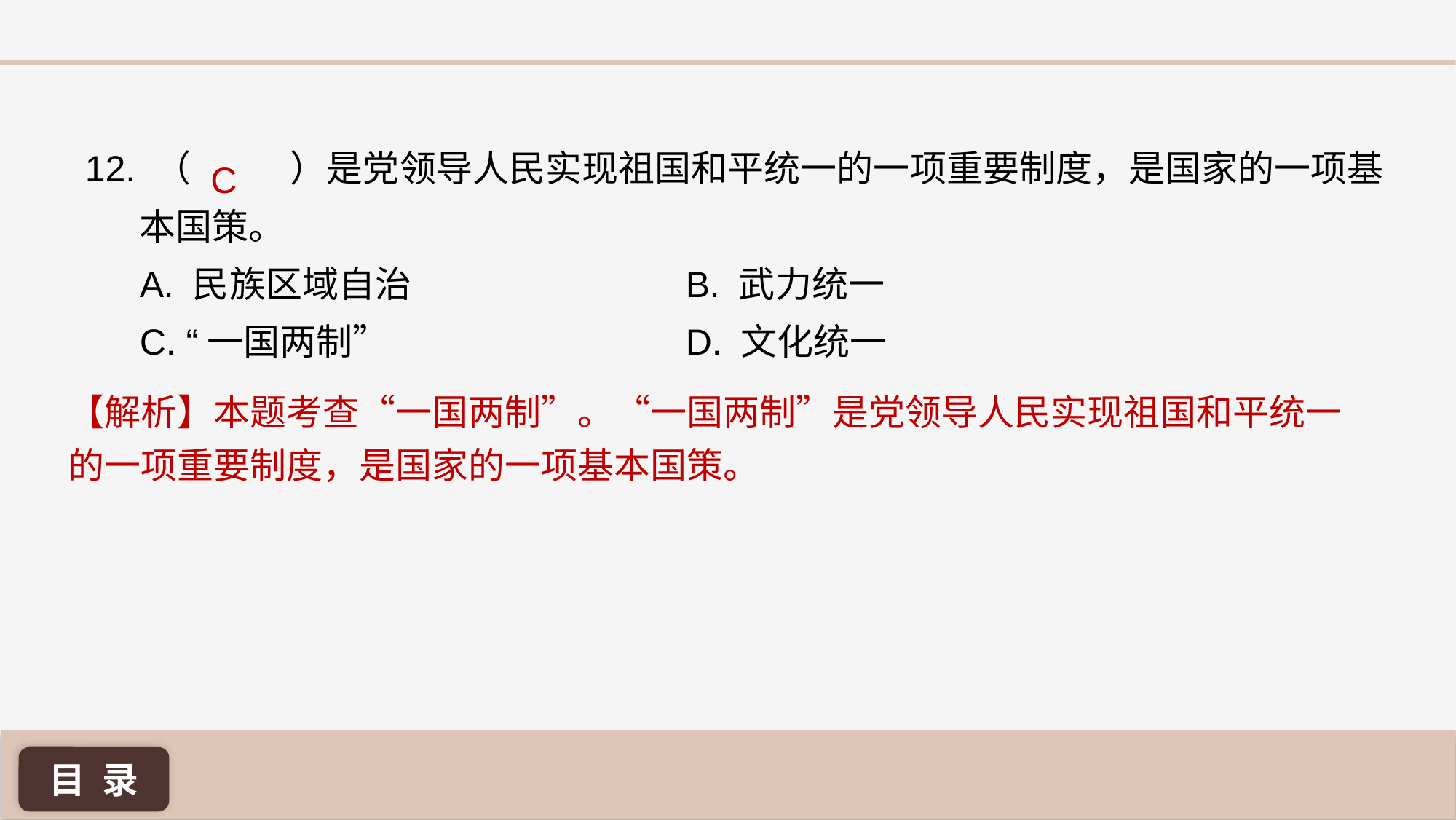

12. （ 	     ）是党领导人民实现祖国和平统一的一项重要制度，是国家的一项基本国策。
A. 民族区域自治 			B. 武力统一
C. “一国两制” 			D. 文化统一
C
【解析】本题考查“一国两制”。“一国两制”是党领导人民实现祖国和平统一的一项重要制度，是国家的一项基本国策。